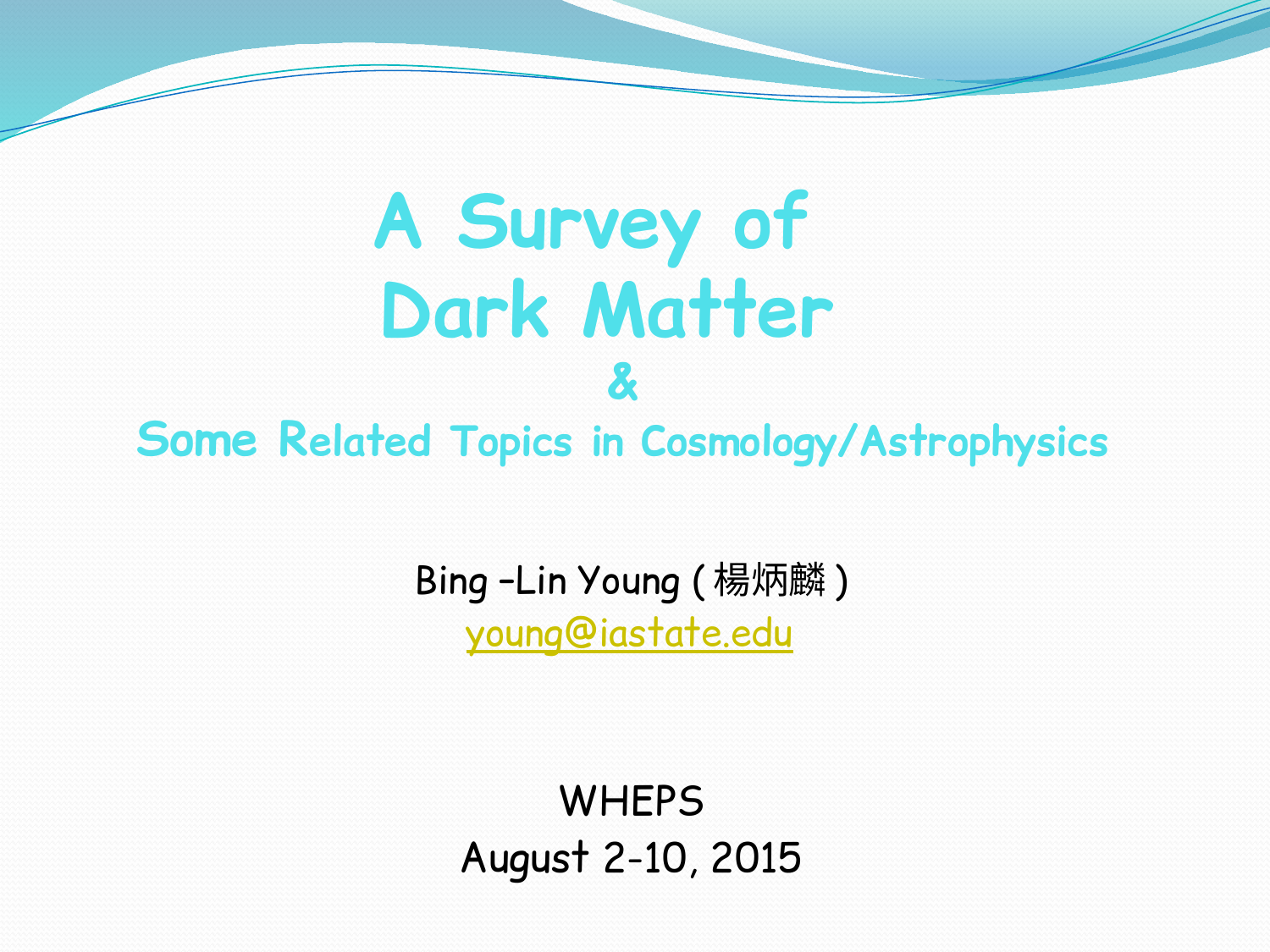

# A Survey of Dark Matter & Some Related Topics in Cosmology/Astrophysics
Bing –Lin Young (楊炳麟)
young@iastate.edu

WHEPS
August 2-10, 2015